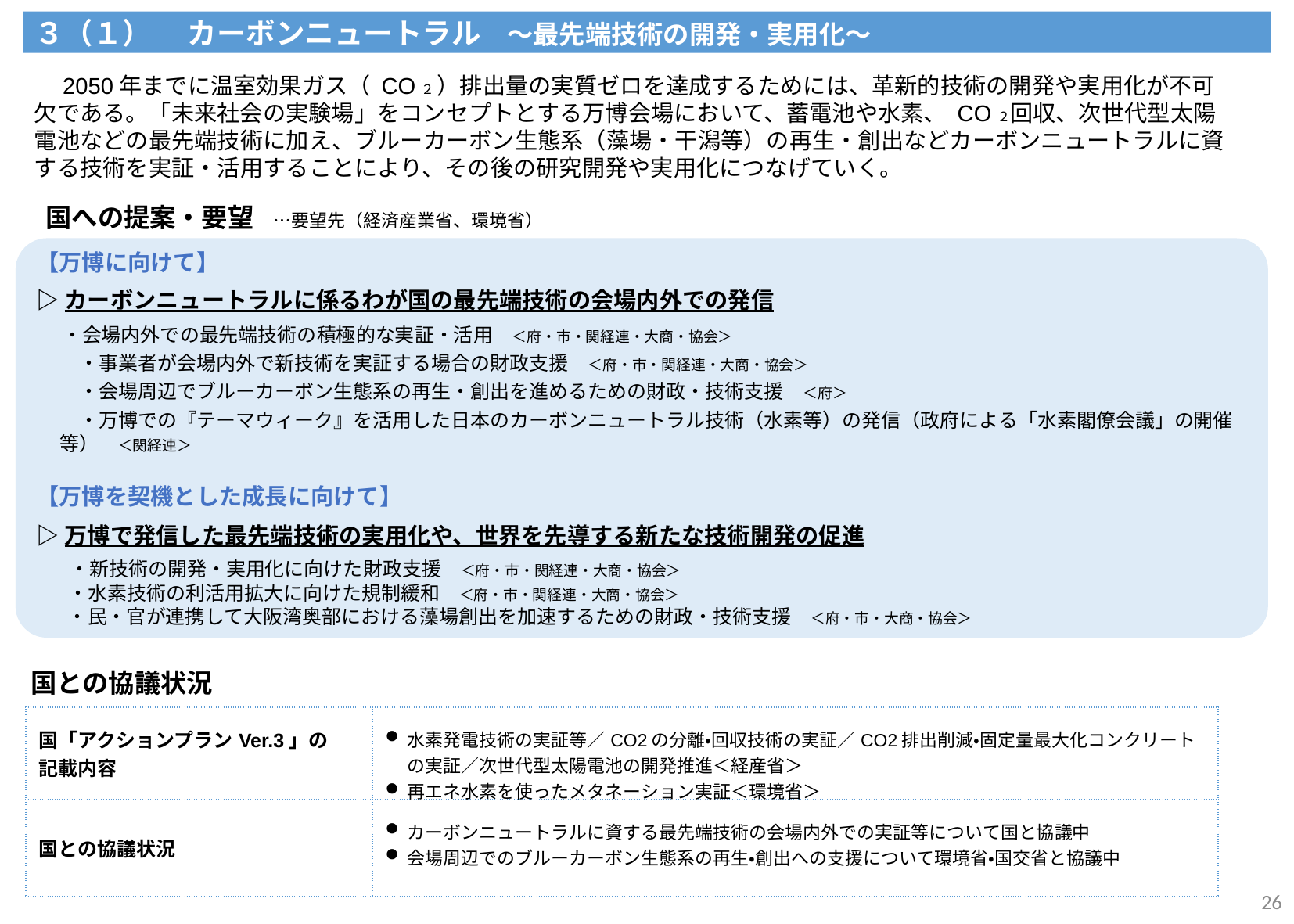

３（１） 　カーボンニュートラル　～最先端技術の開発・実用化～
　2050年までに温室効果ガス（ CO２ ）排出量の実質ゼロを達成するためには、革新的技術の開発や実用化が不可欠である。「未来社会の実験場」をコンセプトとする万博会場において、蓄電池や水素、 CO２回収、次世代型太陽電池などの最先端技術に加え、ブルーカーボン生態系（藻場・干潟等）の再生・創出などカーボンニュートラルに資する技術を実証・活用することにより、その後の研究開発や実用化につなげていく。
国への提案・要望　…要望先（経済産業省、環境省）
【万博に向けて】

▷カーボンニュートラルに係るわが国の最先端技術の会場内外での発信
     ・会場内外での最先端技術の積極的な実証・活用　＜府・市・関経連・大商・協会＞
　　 ・事業者が会場内外で新技術を実証する場合の財政支援　＜府・市・関経連・大商・協会＞
　　 ・会場周辺でブルーカーボン生態系の再生・創出を進めるための財政・技術支援　＜府＞
　　 ・万博での『テーマウィーク』を活用した日本のカーボンニュートラル技術（水素等）の発信（政府による「水素閣僚会議」の開催等）　＜関経連＞

【万博を契機とした成長に向けて】

▷万博で発信した最先端技術の実用化や、世界を先導する新たな技術開発の促進
　  ・新技術の開発・実用化に向けた財政支援　＜府・市・関経連・大商・協会＞
  ・水素技術の利活用拡大に向けた規制緩和　＜府・市・関経連・大商・協会＞
  ・民・官が連携して大阪湾奥部における藻場創出を加速するための財政・技術支援　＜府・市・大商・協会＞
国との協議状況
| 国「アクションプランVer.3」の 記載内容 | 水素発電技術の実証等／CO2の分離・回収技術の実証／CO2排出削減・固定量最大化コンクリートの実証／次世代型太陽電池の開発推進＜経産省＞ 再エネ水素を使ったメタネーション実証＜環境省＞ |
| --- | --- |
| 国との協議状況 | カーボンニュートラルに資する最先端技術の会場内外での実証等について国と協議中 会場周辺でのブルーカーボン生態系の再生・創出への支援について環境省・国交省と協議中 |

26